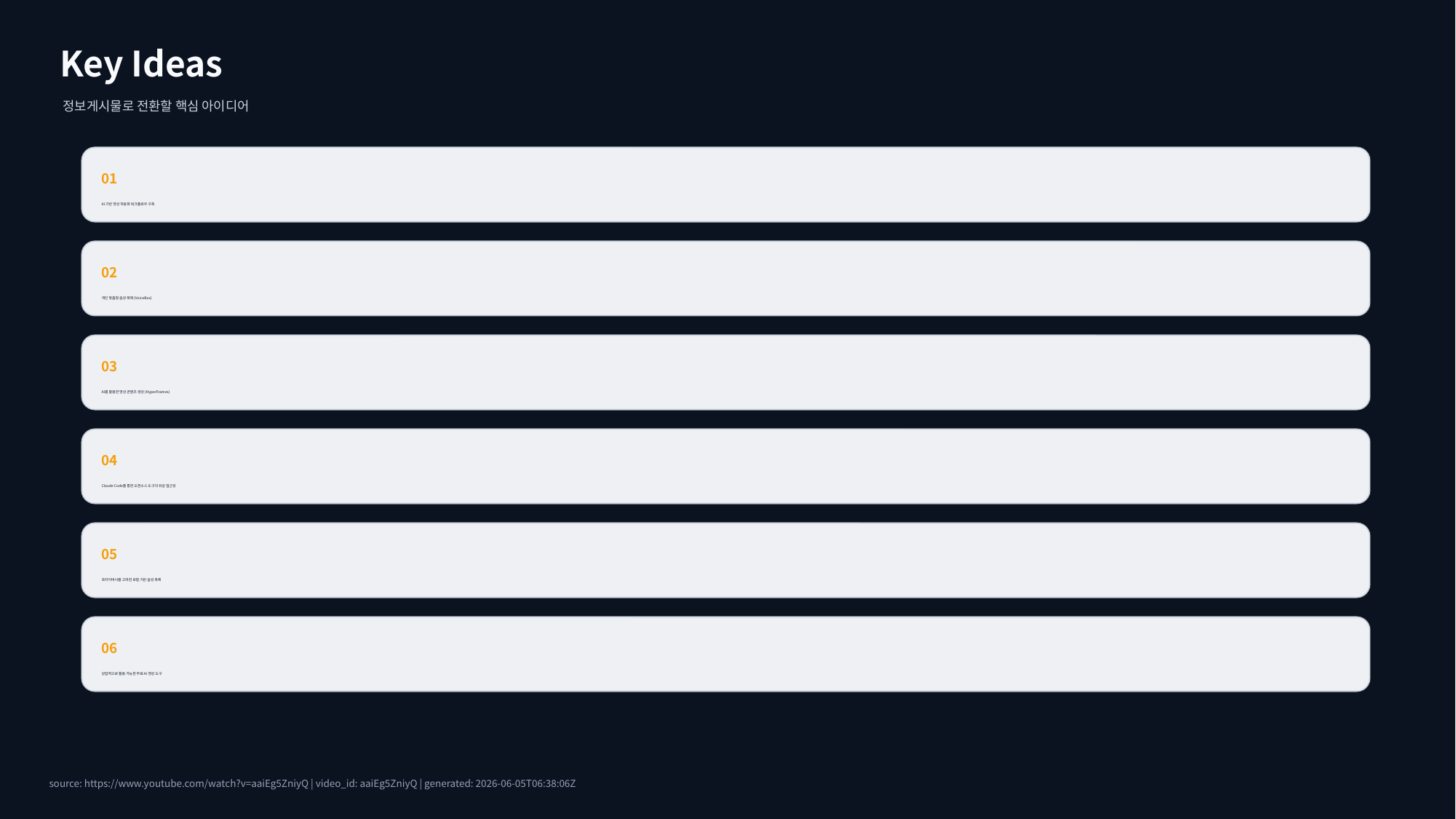

Key Ideas
정보게시물로 전환할 핵심 아이디어

01
AI 기반 영상 자동화 워크플로우 구축

02
개인 맞춤형 음성 복제 (VoiceBox)

03
AI를 활용한 영상 콘텐츠 생성 (HyperFrames)

04
Claude Code를 통한 오픈소스 도구의 쉬운 접근성

05
프라이버시를 고려한 로컬 기반 음성 복제

06
상업적으로 활용 가능한 무료 AI 영상 도구
source: https://www.youtube.com/watch?v=aaiEg5ZniyQ | video_id: aaiEg5ZniyQ | generated: 2026-06-05T06:38:06Z